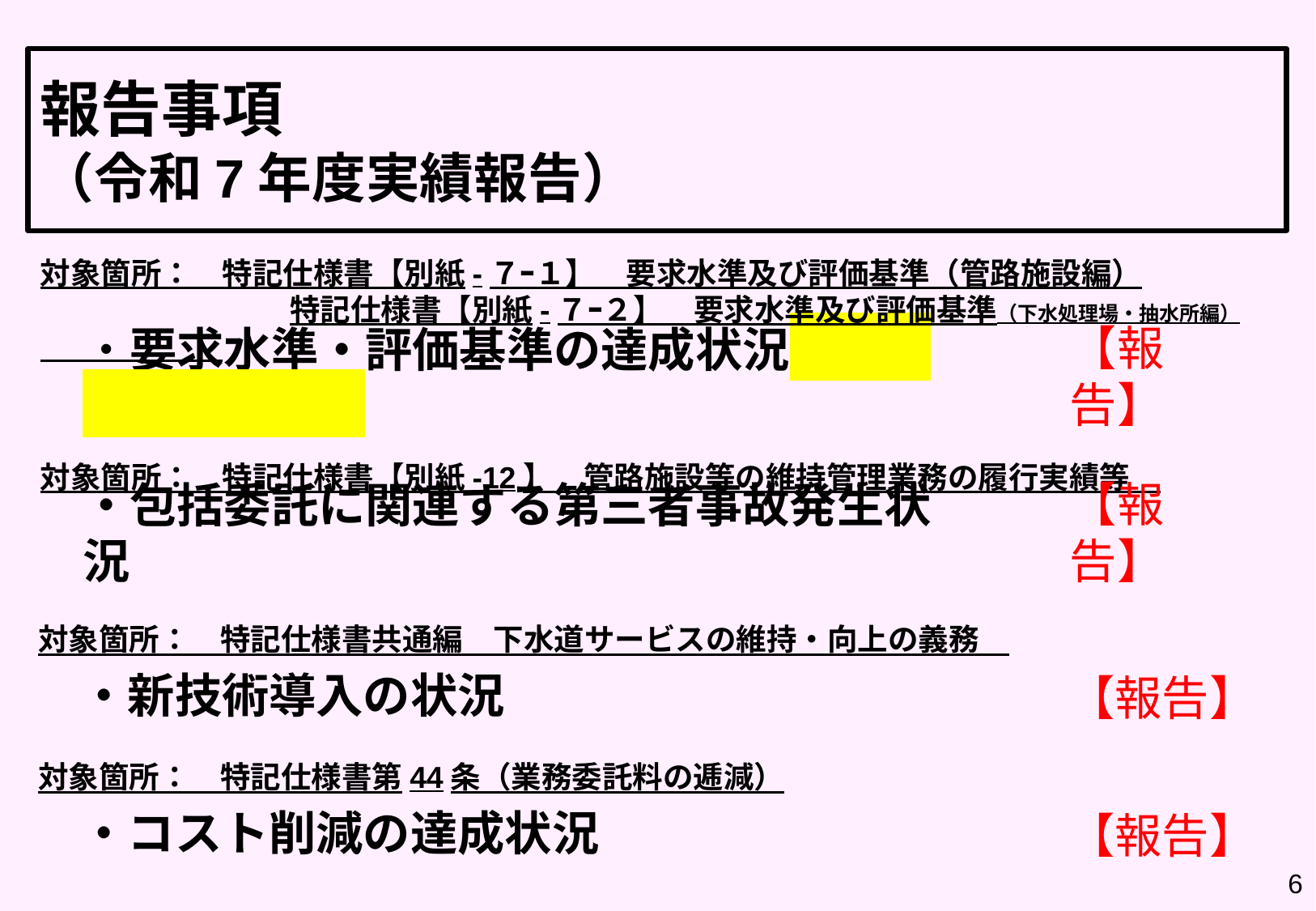

報告事項
（令和7年度実績報告）
対象箇所：　特記仕様書【別紙-７ｰ１】　要求水準及び評価基準（管路施設編）
　　　　　　　　 特記仕様書【別紙-７ｰ２】　要求水準及び評価基準（下水処理場・抽水所編）
・要求水準・評価基準の達成状況
【報告】
対象箇所：　特記仕様書【別紙-12】　管路施設等の維持管理業務の履行実績等
【報告】
・包括委託に関連する第三者事故発生状況
対象箇所：　特記仕様書共通編　下水道サービスの維持・向上の義務
【報告】
・新技術導入の状況
対象箇所：　特記仕様書第44条（業務委託料の逓減）
【報告】
・コスト削減の達成状況
6